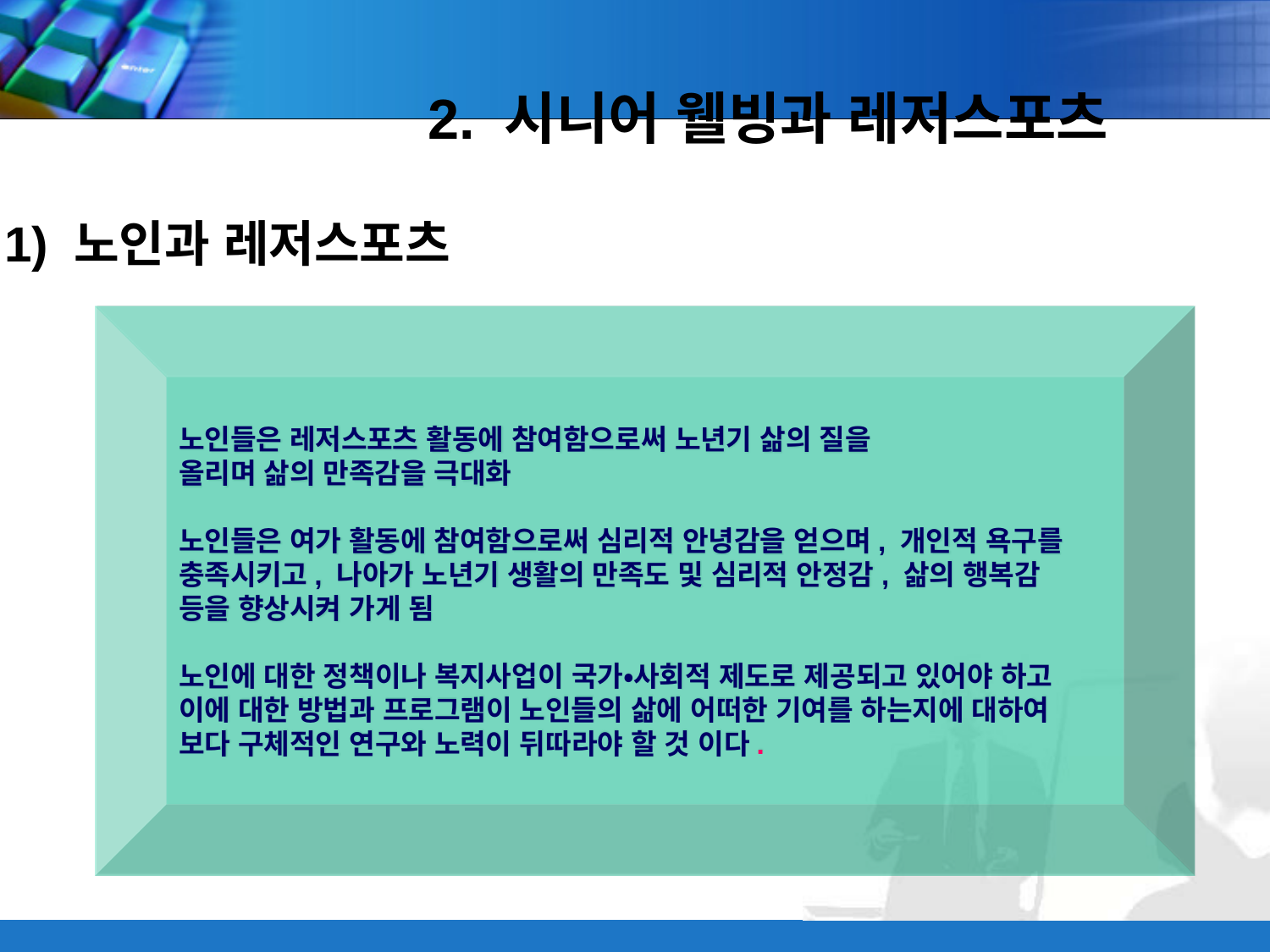

2. 시니어 웰빙과 레저스포츠
1) 노인과 레저스포츠
노인들은 레저스포츠 활동에 참여함으로써 노년기 삶의 질을
올리며 삶의 만족감을 극대화

노인들은 여가 활동에 참여함으로써 심리적 안녕감을 얻으며, 개인적 욕구를
충족시키고, 나아가 노년기 생활의 만족도 및 심리적 안정감, 삶의 행복감
등을 향상시켜 가게 됨

노인에 대한 정책이나 복지사업이 국가•사회적 제도로 제공되고 있어야 하고
이에 대한 방법과 프로그램이 노인들의 삶에 어떠한 기여를 하는지에 대하여
보다 구체적인 연구와 노력이 뒤따라야 할 것 이다.